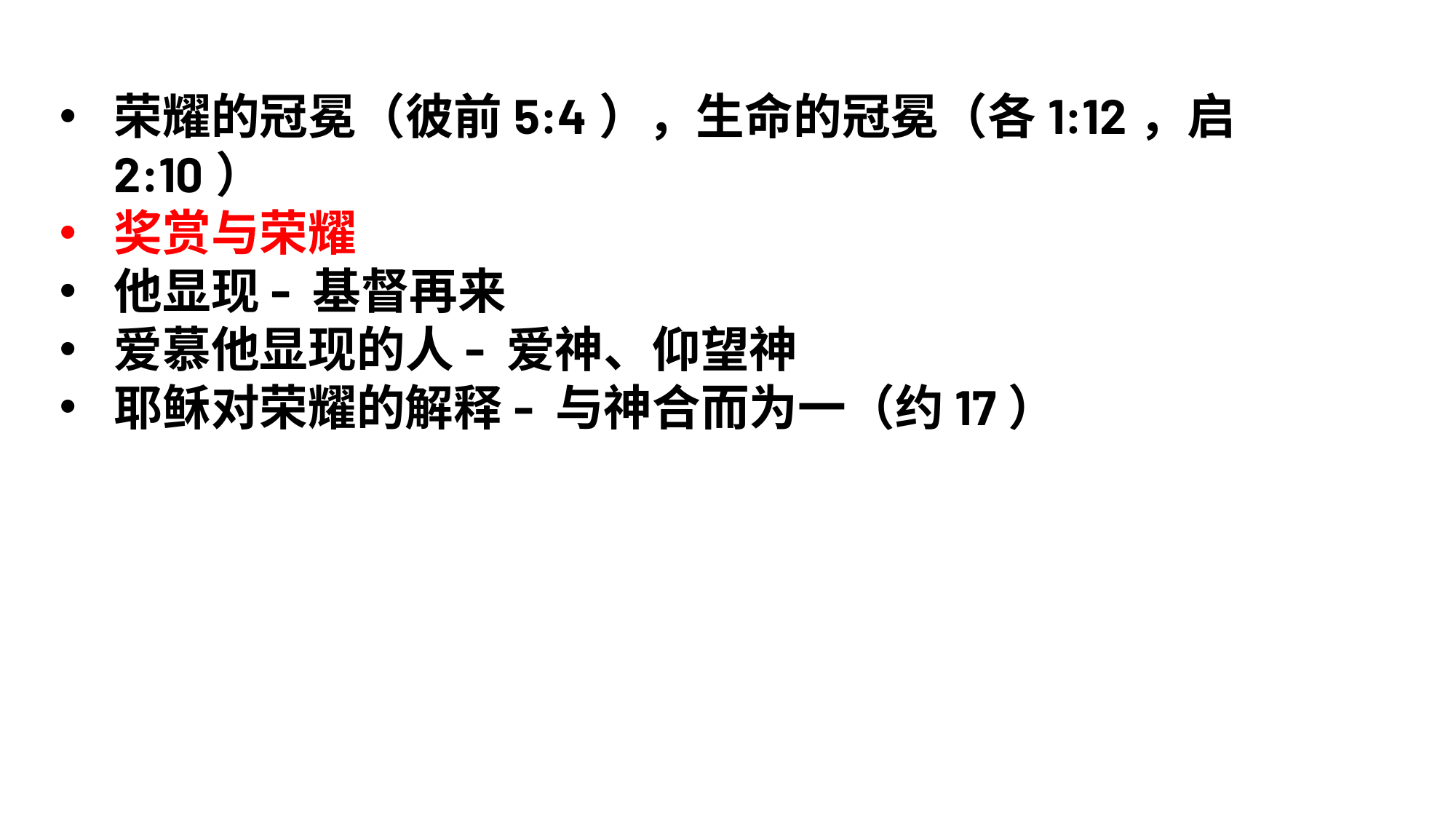

荣耀的冠冕（彼前5:4），生命的冠冕（各1:12，启2:10）
奖赏与荣耀
他显现- 基督再来
爱慕他显现的人- 爱神、仰望神
耶稣对荣耀的解释- 与神合而为一（约17）